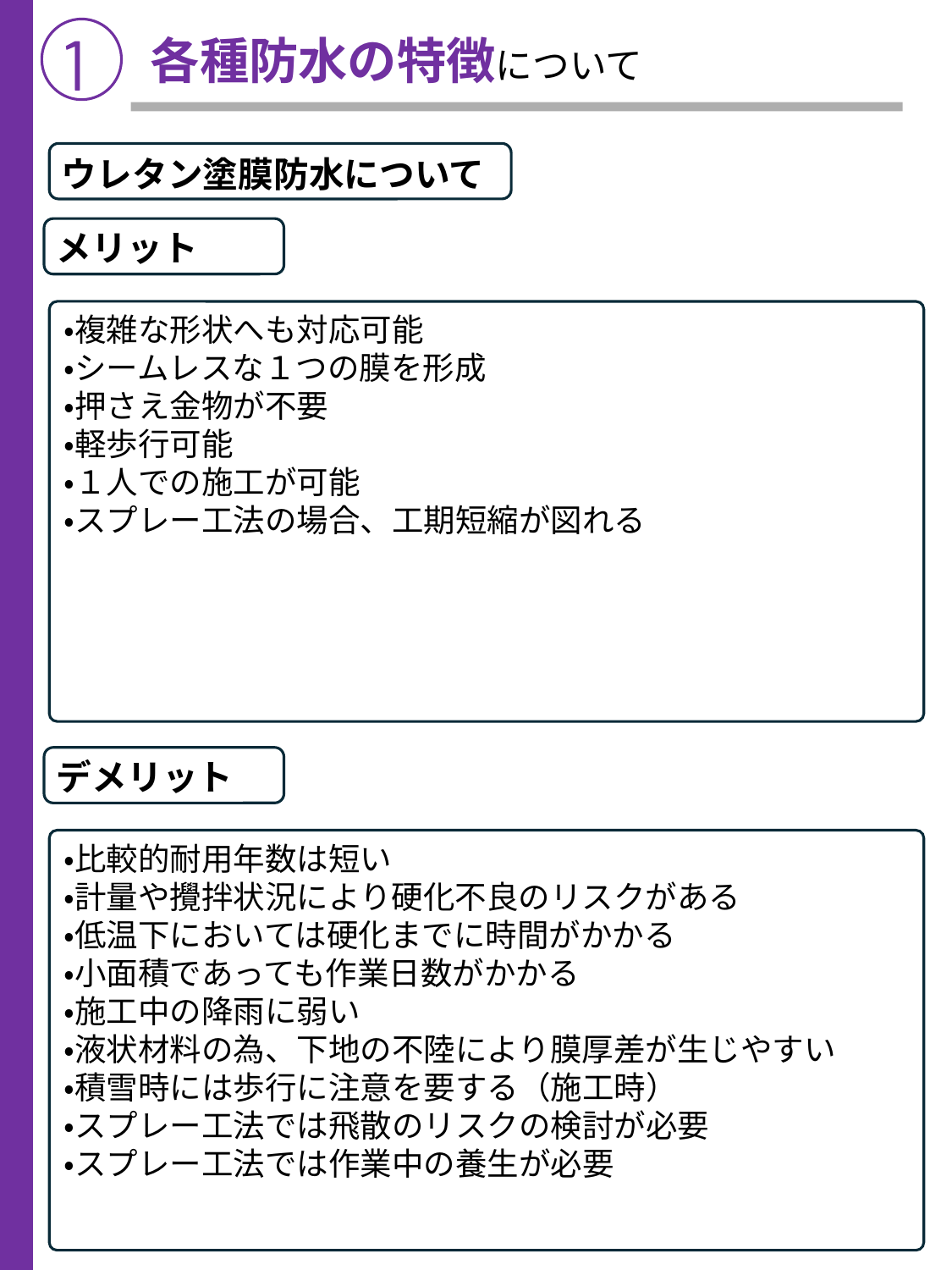

1

各種防水の特徴について

ウレタン塗膜防水について

メリット
・複雑な形状へも対応可能
・シームレスな１つの膜を形成
・押さえ金物が不要
・軽歩行可能
・１人での施工が可能
・スプレー工法の場合、工期短縮が図れる

デメリット
・比較的耐用年数は短い
・計量や攪拌状況により硬化不良のリスクがある
・低温下においては硬化までに時間がかかる
・小面積であっても作業日数がかかる
・施工中の降雨に弱い
・液状材料の為、下地の不陸により膜厚差が生じやすい
・積雪時には歩行に注意を要する（施工時）
・スプレー工法では飛散のリスクの検討が必要
・スプレー工法では作業中の養生が必要